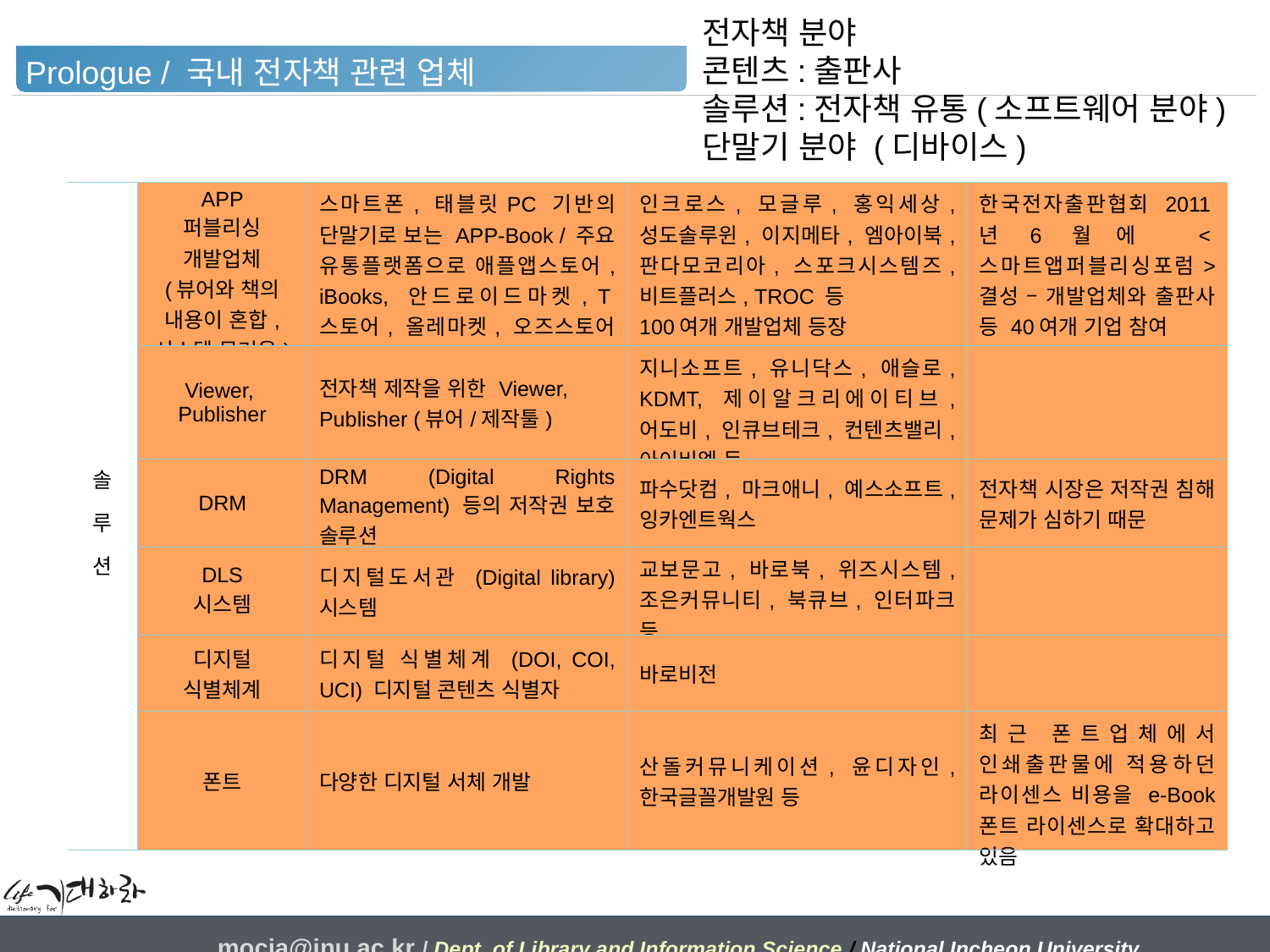

전자책 분야
콘텐츠:출판사
솔루션:전자책 유통(소프트웨어 분야)
단말기 분야 (디바이스)

 Prologue / 국내 전자책 관련 업체
| 솔 루 션 | APP 퍼블리싱 개발업체 (뷰어와 책의 내용이 혼합, 시스템 무거움) | 스마트폰, 태블릿PC 기반의 단말기로 보는 APP-Book / 주요 유통플랫폼으로 애플앱스토어, iBooks, 안드로이드마켓, T스토어, 올레마켓, 오즈스토어 등 | 인크로스, 모글루, 홍익세상, 성도솔루윈, 이지메타, 엠아이북, 판다모코리아, 스포크시스템즈, 비트플러스, TROC 등 100여개 개발업체 등장 | 한국전자출판협회 2011년6월에 <스마트앱퍼블리싱포럼> 결성 – 개발업체와 출판사 등 40여개 기업 참여 |
| --- | --- | --- | --- | --- |
|  | Viewer, Publisher | 전자책 제작을 위한 Viewer, Publisher (뷰어/제작툴) | 지니소프트, 유니닥스, 애슬로, KDMT, 제이알크리에이티브, 어도비, 인큐브테크, 컨텐츠밸리, 아이비엘 등 |  |
|  | DRM | DRM (Digital Rights Management) 등의 저작권 보호 솔루션 | 파수닷컴, 마크애니, 예스소프트, 잉카엔트웍스 | 전자책 시장은 저작권 침해 문제가 심하기 때문 |
|  | DLS 시스템 | 디지털도서관 (Digital library) 시스템 | 교보문고, 바로북, 위즈시스템, 조은커뮤니티, 북큐브, 인터파크 등 |  |
|  | 디지털 식별체계 | 디지털 식별체계 (DOI, COI, UCI) 디지털 콘텐츠 식별자 | 바로비전 |  |
|  | 폰트 | 다양한 디지털 서체 개발 | 산돌커뮤니케이션, 윤디자인, 한국글꼴개발원 등 | 최근 폰트업체에서 인쇄출판물에 적용하던 라이센스 비용을 e-Book 폰트 라이센스로 확대하고 있음 |

mocja@inu.ac.kr / Dept. of Library and Information Science / National Incheon University